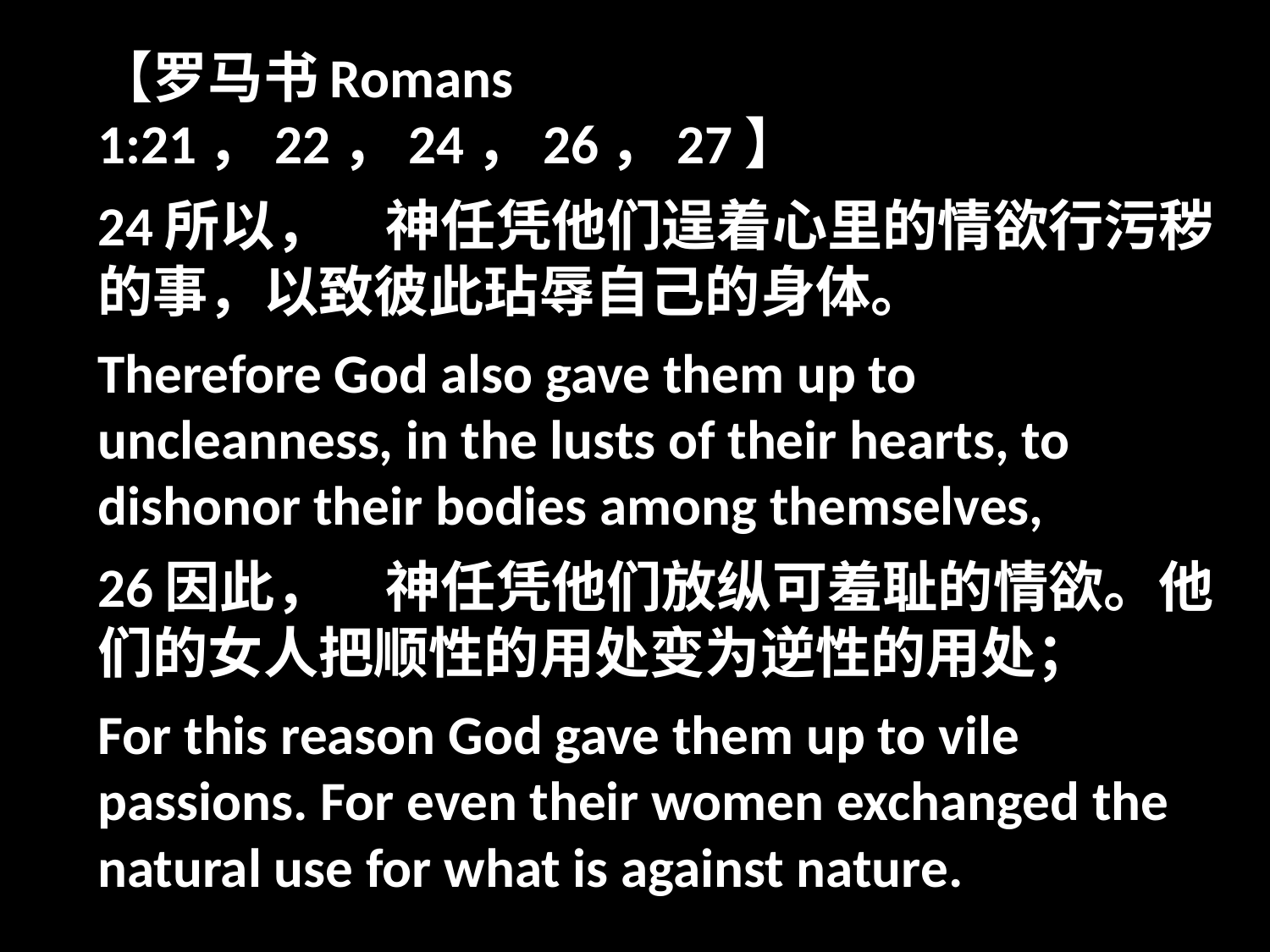

【罗马书Romans 1:21，22，24，26，27】
24所以，　神任凭他们逞着心里的情欲行污秽的事，以致彼此玷辱自己的身体。
Therefore God also gave them up to uncleanness, in the lusts of their hearts, to dishonor their bodies among themselves,
26因此，　神任凭他们放纵可羞耻的情欲。他们的女人把顺性的用处变为逆性的用处；
For this reason God gave them up to vile passions. For even their women exchanged the natural use for what is against nature.